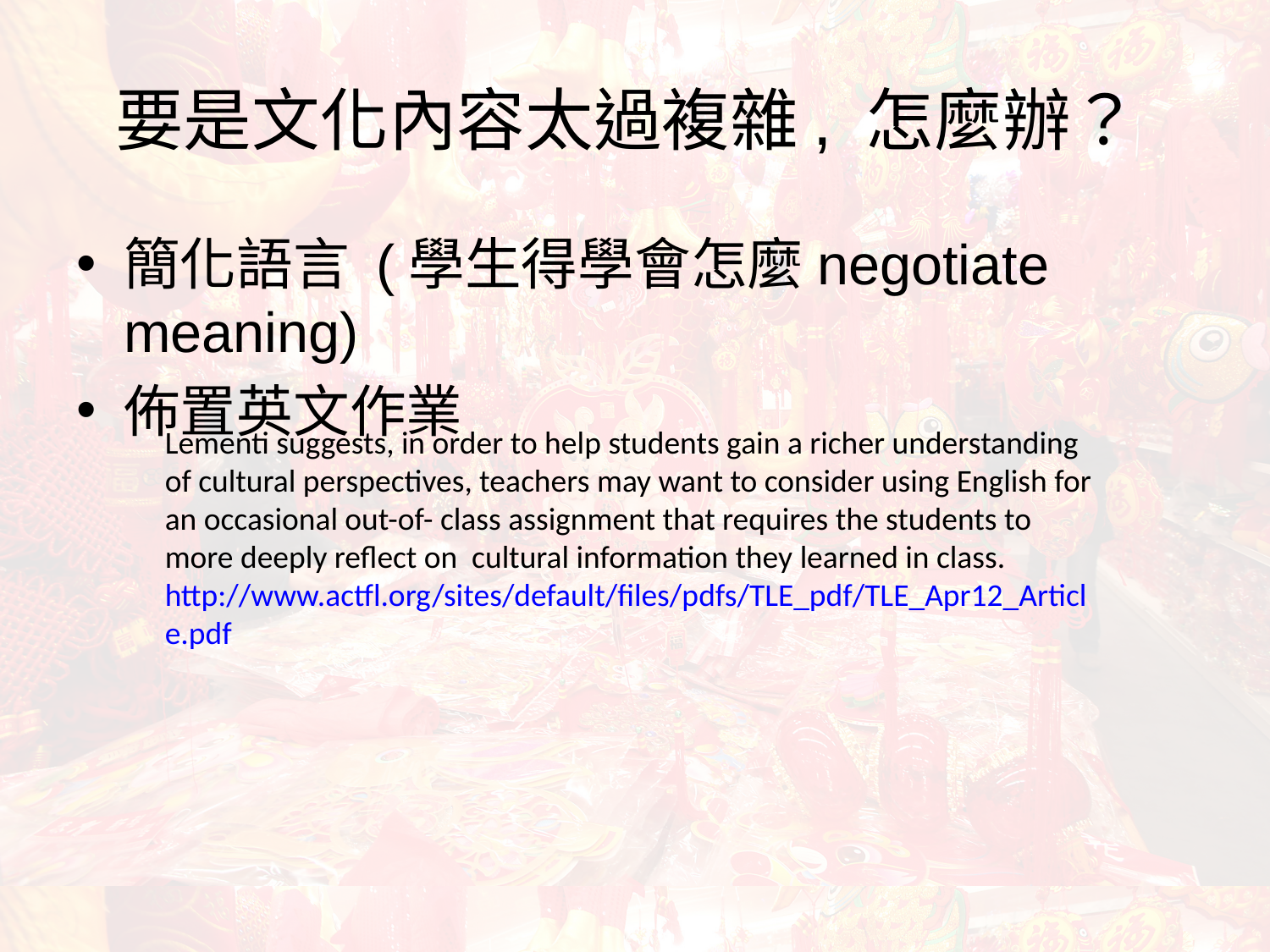

# 要是文化內容太過複雜, 怎麼辦？
簡化語言 (學生得學會怎麼negotiate meaning)
佈置英文作業
Lementi suggests, in order to help students gain a richer understanding of cultural perspectives, teachers may want to consider using English for an occasional out-of- class assignment that requires the students to more deeply reflect on  cultural information they learned in class.   http://www.actfl.org/sites/default/files/pdfs/TLE_pdf/TLE_Apr12_Article.pdf